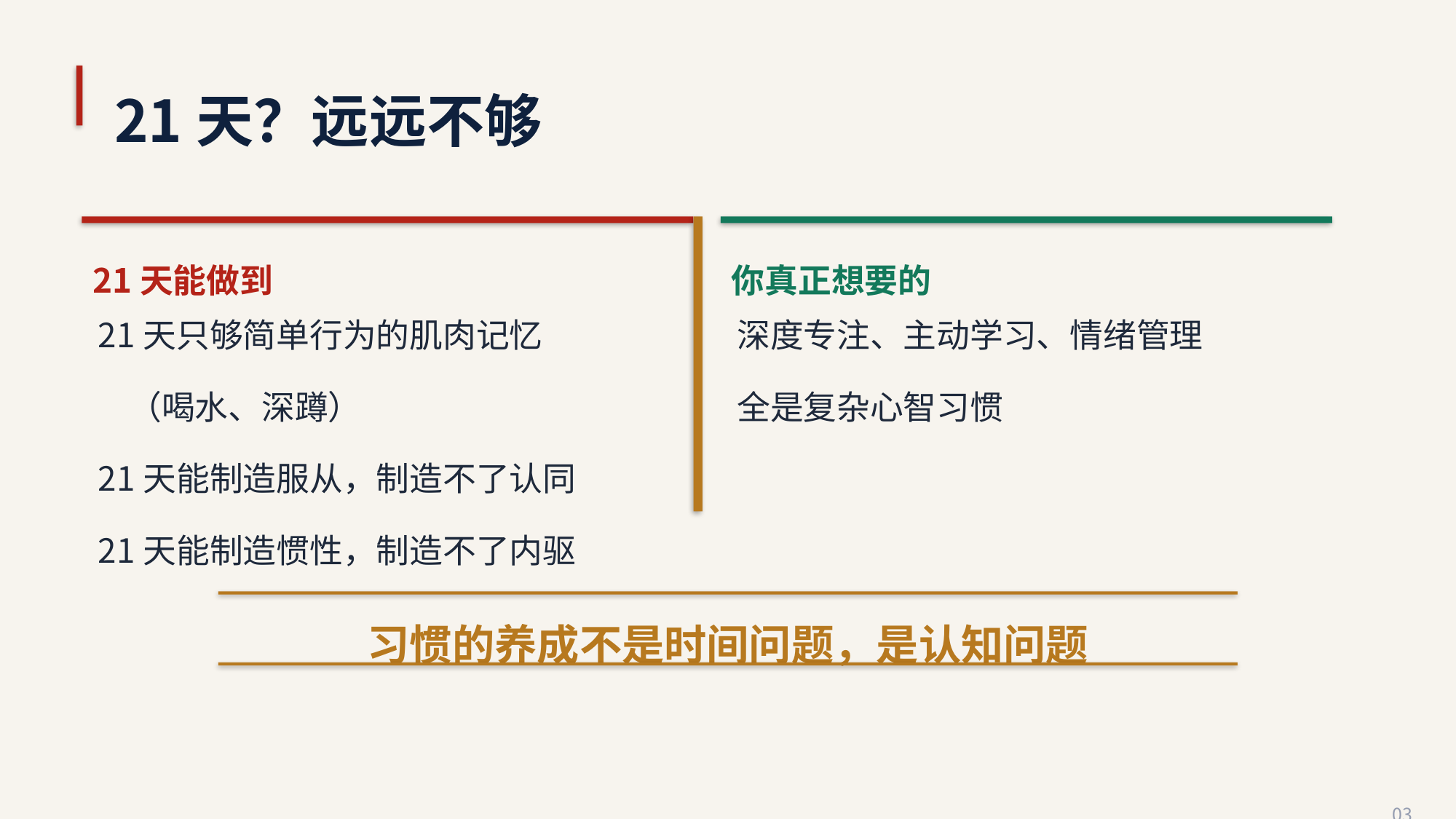

21天？远远不够

21天能做到
你真正想要的
21天只够简单行为的肌肉记忆
   （喝水、深蹲）
21天能制造服从，制造不了认同
21天能制造惯性，制造不了内驱
深度专注、主动学习、情绪管理
全是复杂心智习惯

习惯的养成不是时间问题，是认知问题

03